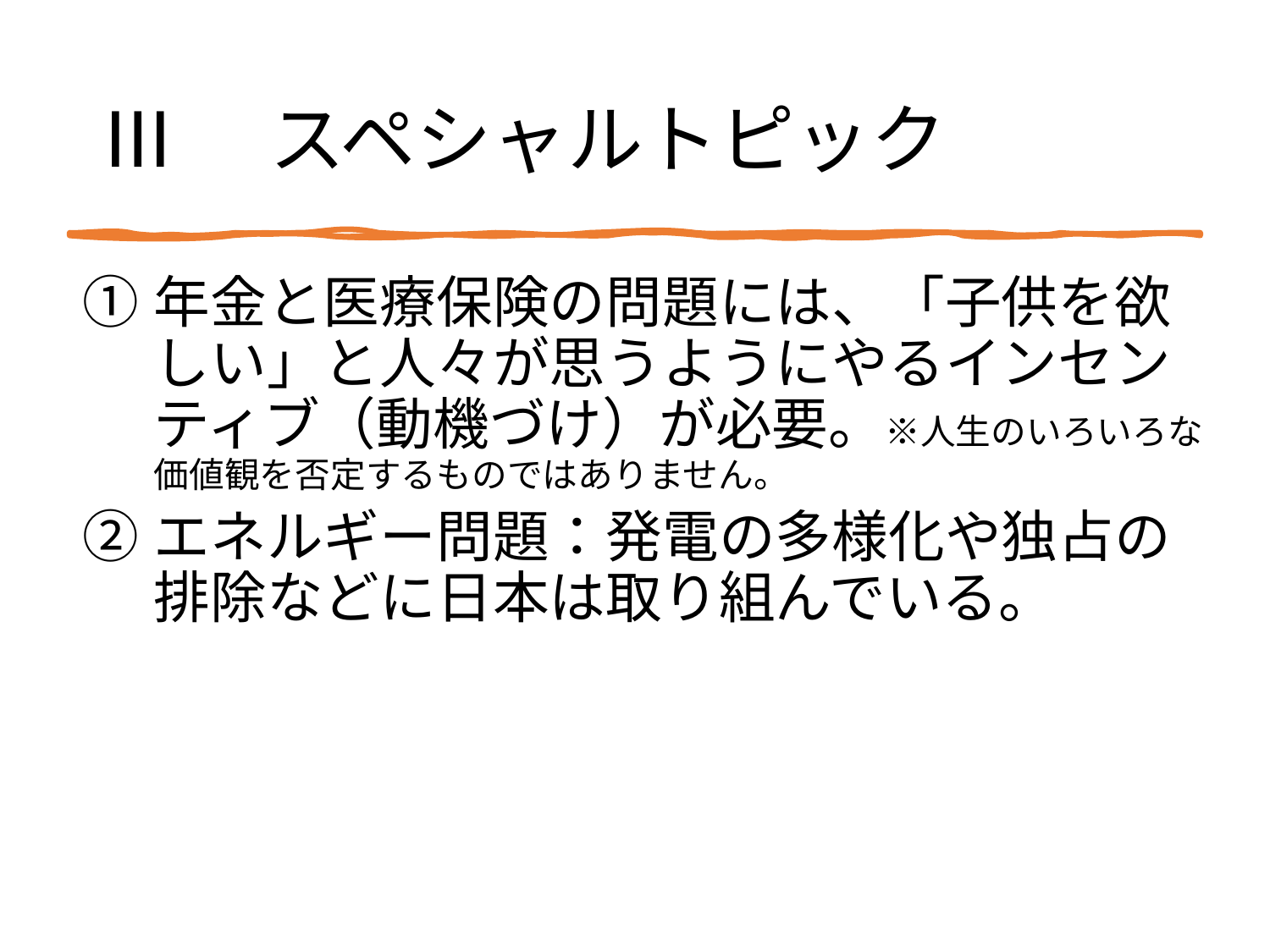

# Ⅲ　スペシャルトピック

年金と医療保険の問題には、「子供を欲しい」と人々が思うようにやるインセンティブ（動機づけ）が必要。※人生のいろいろな価値観を否定するものではありません。
エネルギー問題：発電の多様化や独占の排除などに日本は取り組んでいる。